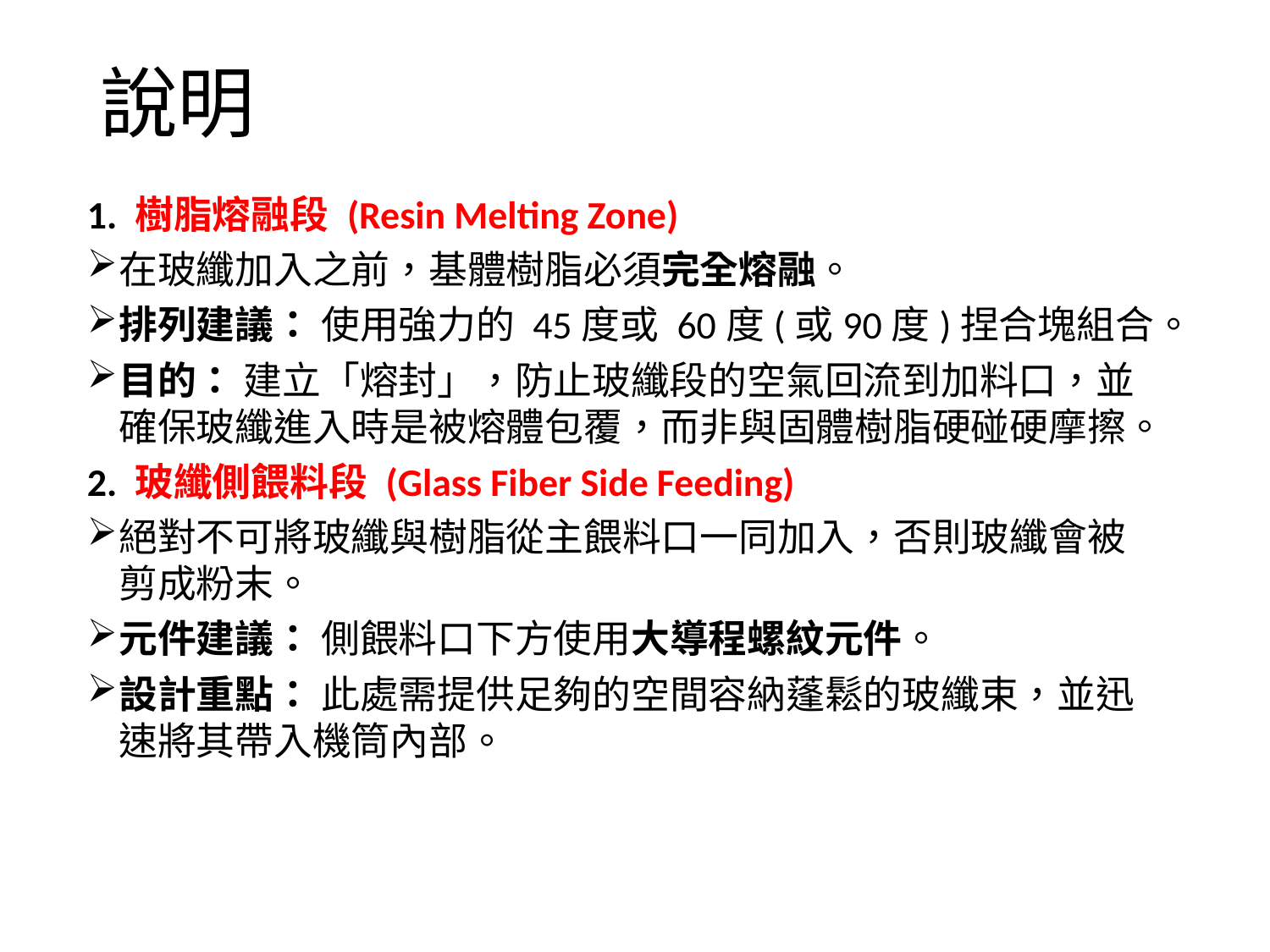

# 說明
1. 樹脂熔融段 (Resin Melting Zone)
在玻纖加入之前，基體樹脂必須完全熔融。
排列建議： 使用強力的 45度或 60度(或90度)捏合塊組合。
目的： 建立「熔封」，防止玻纖段的空氣回流到加料口，並確保玻纖進入時是被熔體包覆，而非與固體樹脂硬碰硬摩擦。
2. 玻纖側餵料段 (Glass Fiber Side Feeding)
絕對不可將玻纖與樹脂從主餵料口一同加入，否則玻纖會被剪成粉末。
元件建議： 側餵料口下方使用大導程螺紋元件。
設計重點： 此處需提供足夠的空間容納蓬鬆的玻纖束，並迅速將其帶入機筒內部。